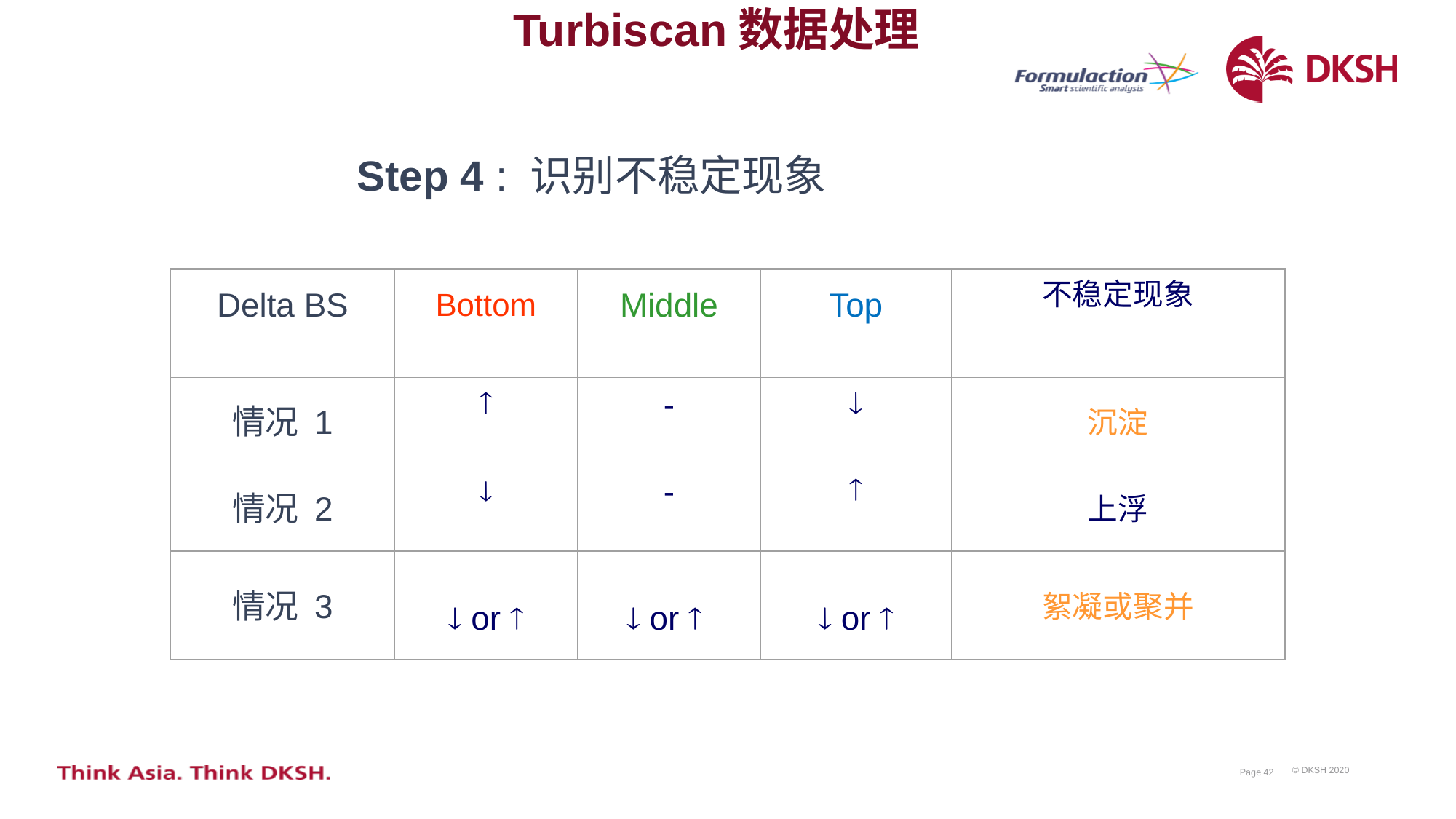

Turbiscan数据处理
Step 4 : 识别不稳定现象

Delta BS

Bottom

Middle

Top

不稳定现象

情况 1

↑

-

↓

沉淀

情况 2

↓

-

↑

上浮

情况 3

↓ or ↑

↓ or ↑

↓ or ↑

絮凝或聚并